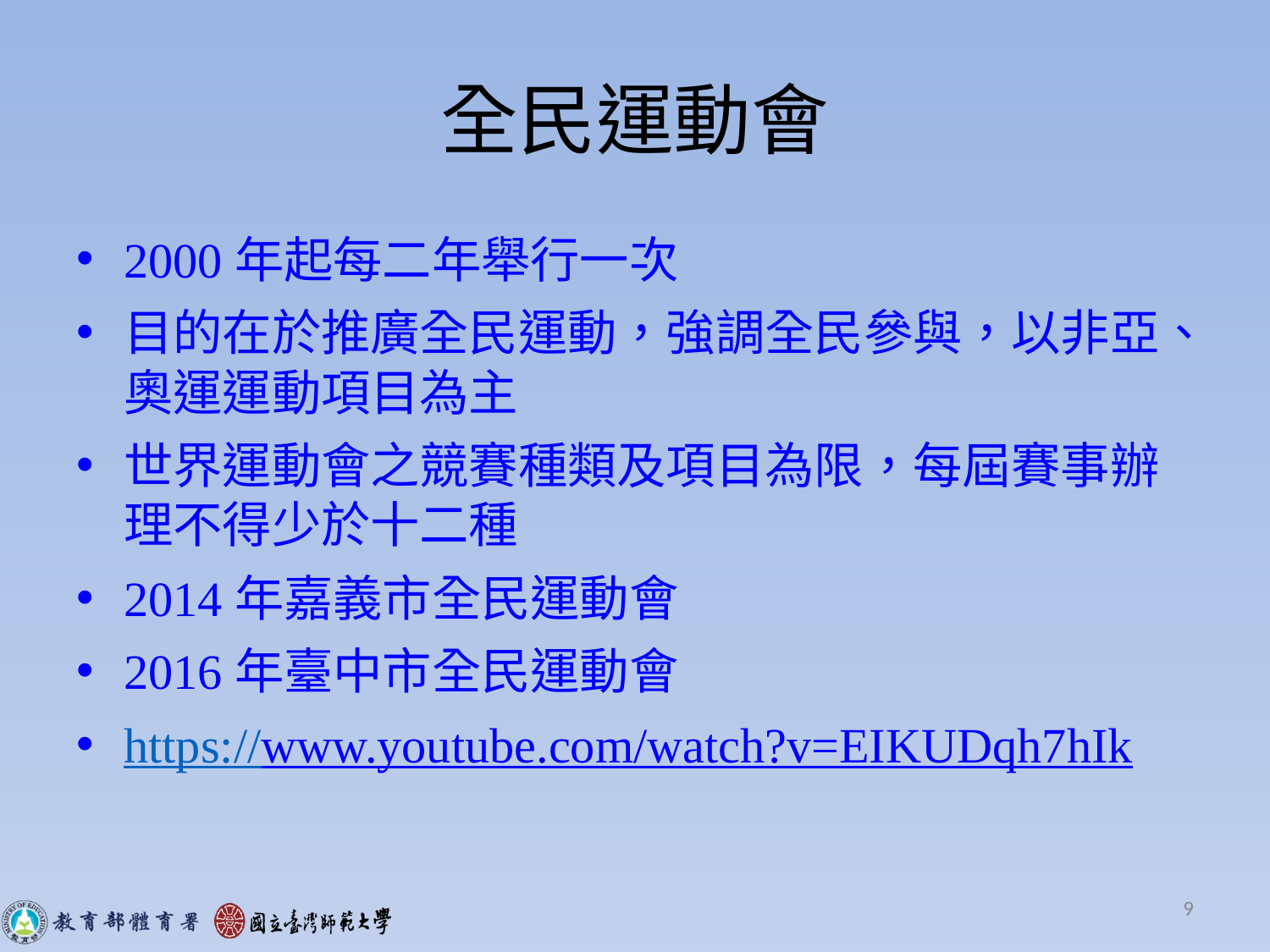

# 全民運動會
2000年起每二年舉行一次
目的在於推廣全民運動，強調全民參與，以非亞、奧運運動項目為主
世界運動會之競賽種類及項目為限，每屆賽事辦理不得少於十二種
2014年嘉義市全民運動會
2016年臺中市全民運動會
https://www.youtube.com/watch?v=EIKUDqh7hIk
9